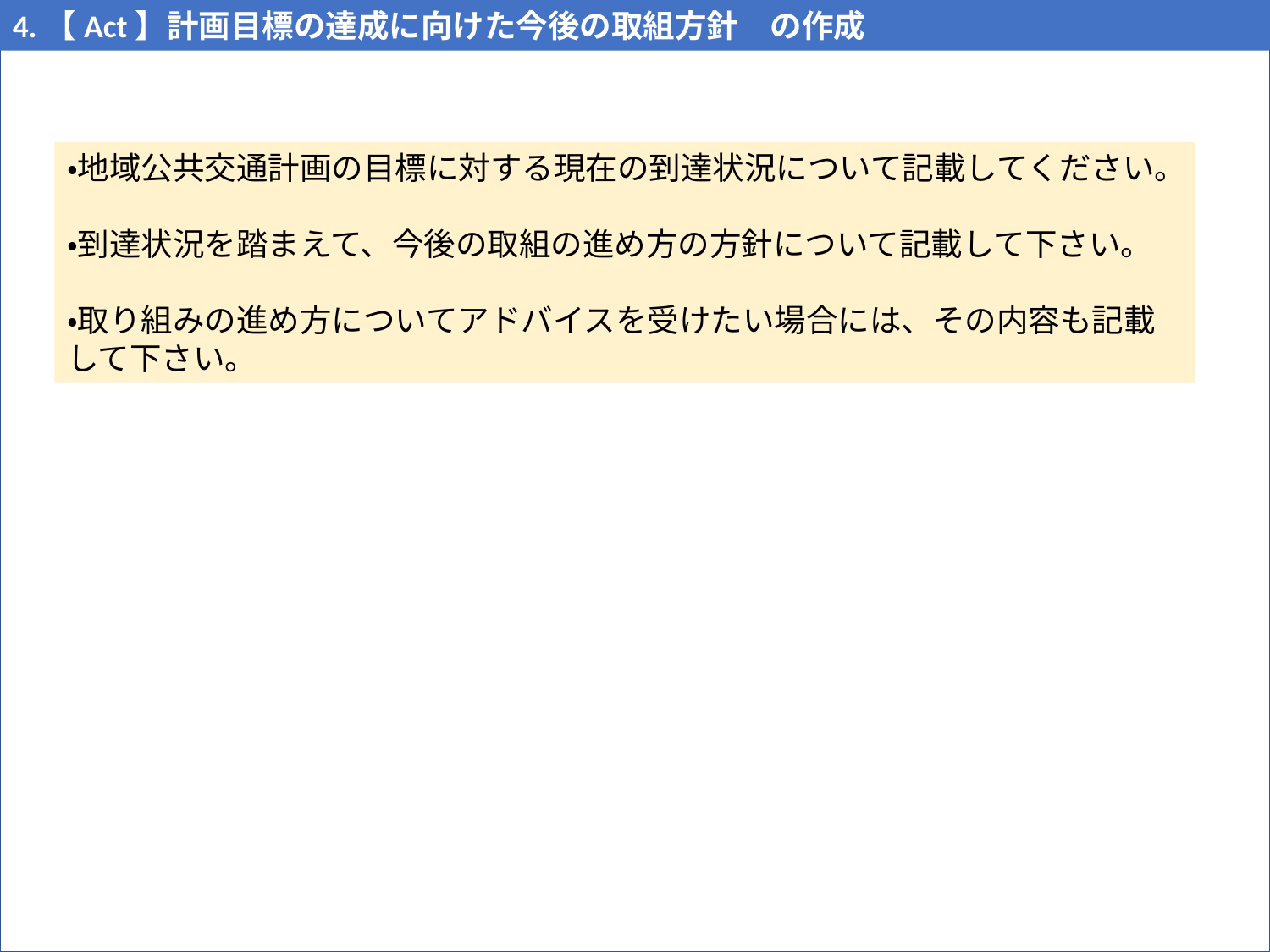

4.【Act】計画目標の達成に向けた今後の取組方針　の作成
8
・地域公共交通計画の目標に対する現在の到達状況について記載してください。

・到達状況を踏まえて、今後の取組の進め方の方針について記載して下さい。

・取り組みの進め方についてアドバイスを受けたい場合には、その内容も記載して下さい。